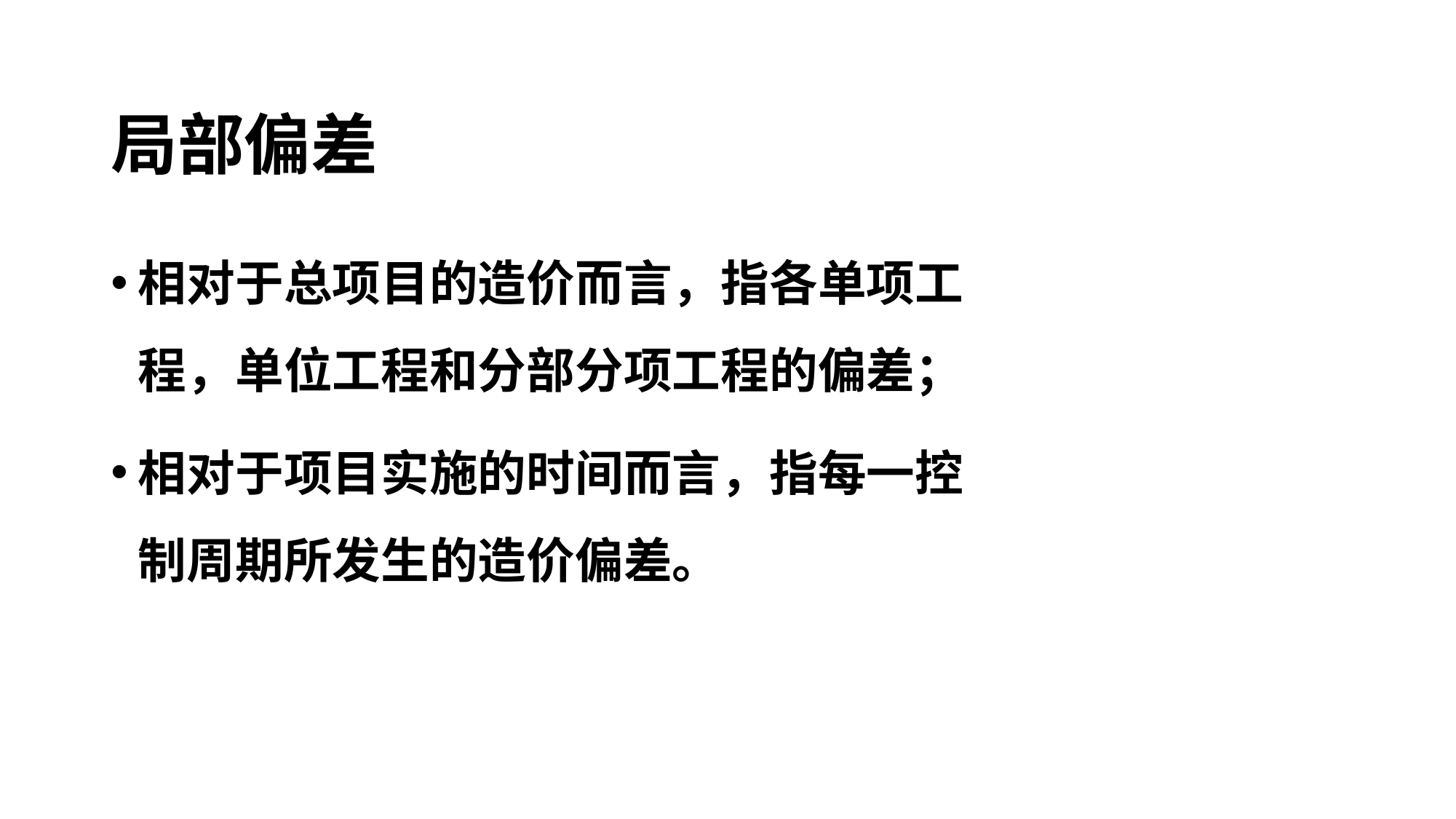

# 局部偏差
相对于总项目的造价而言，指各单项工程，单位工程和分部分项工程的偏差；
相对于项目实施的时间而言，指每一控制周期所发生的造价偏差。